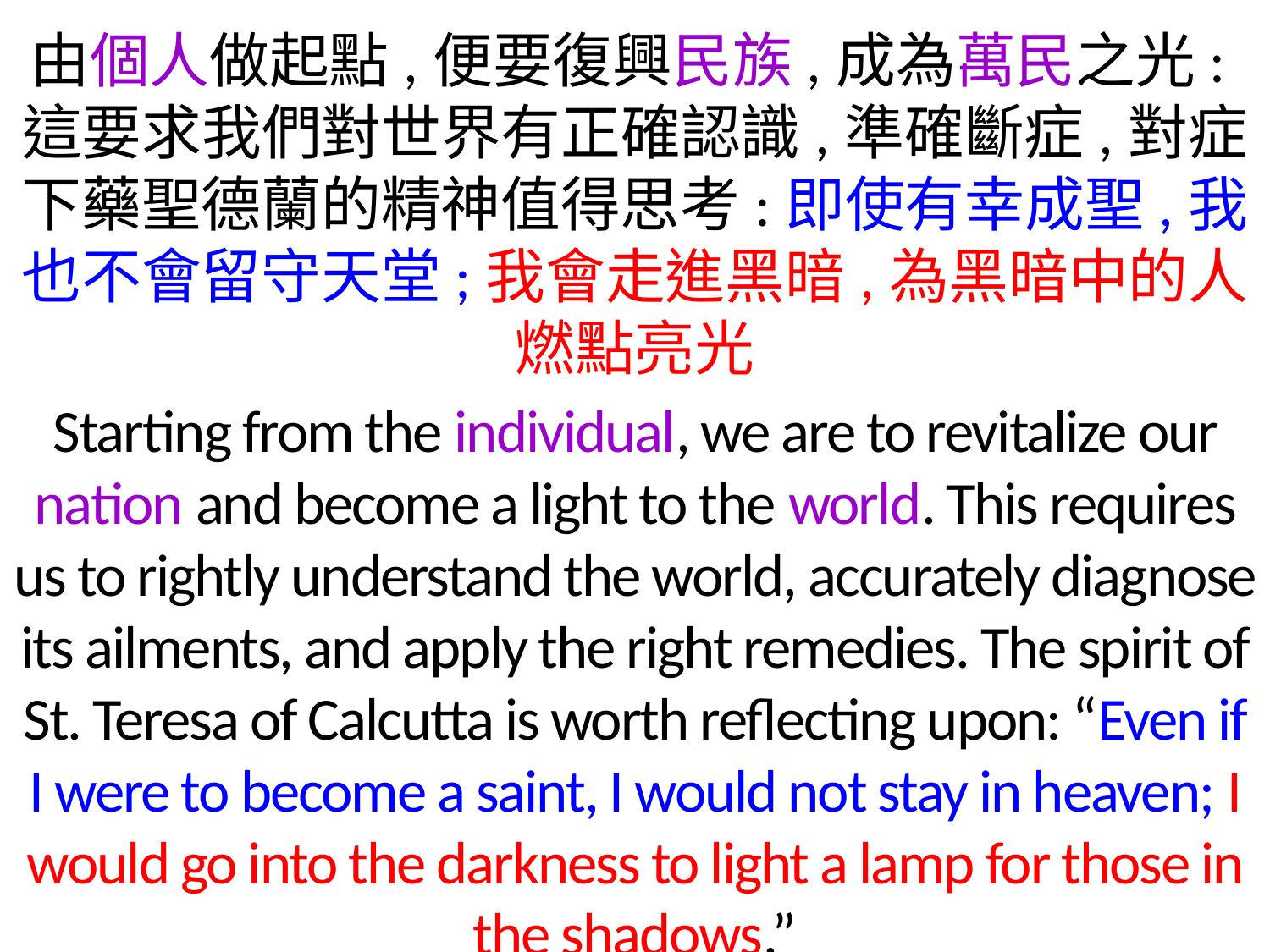

由個人做起點,便要復興民族,成為萬民之光:這要求我們對世界有正確認識,準確斷症,對症下藥聖德蘭的精神值得思考:即使有幸成聖,我也不會留守天堂;我會走進黑暗,為黑暗中的人燃點亮光
Starting from the individual, we are to revitalize our nation and become a light to the world. This requires us to rightly understand the world, accurately diagnose its ailments, and apply the right remedies. The spirit of St. Teresa of Calcutta is worth reflecting upon: “Even if I were to become a saint, I would not stay in heaven; I would go into the darkness to light a lamp for those in the shadows.”